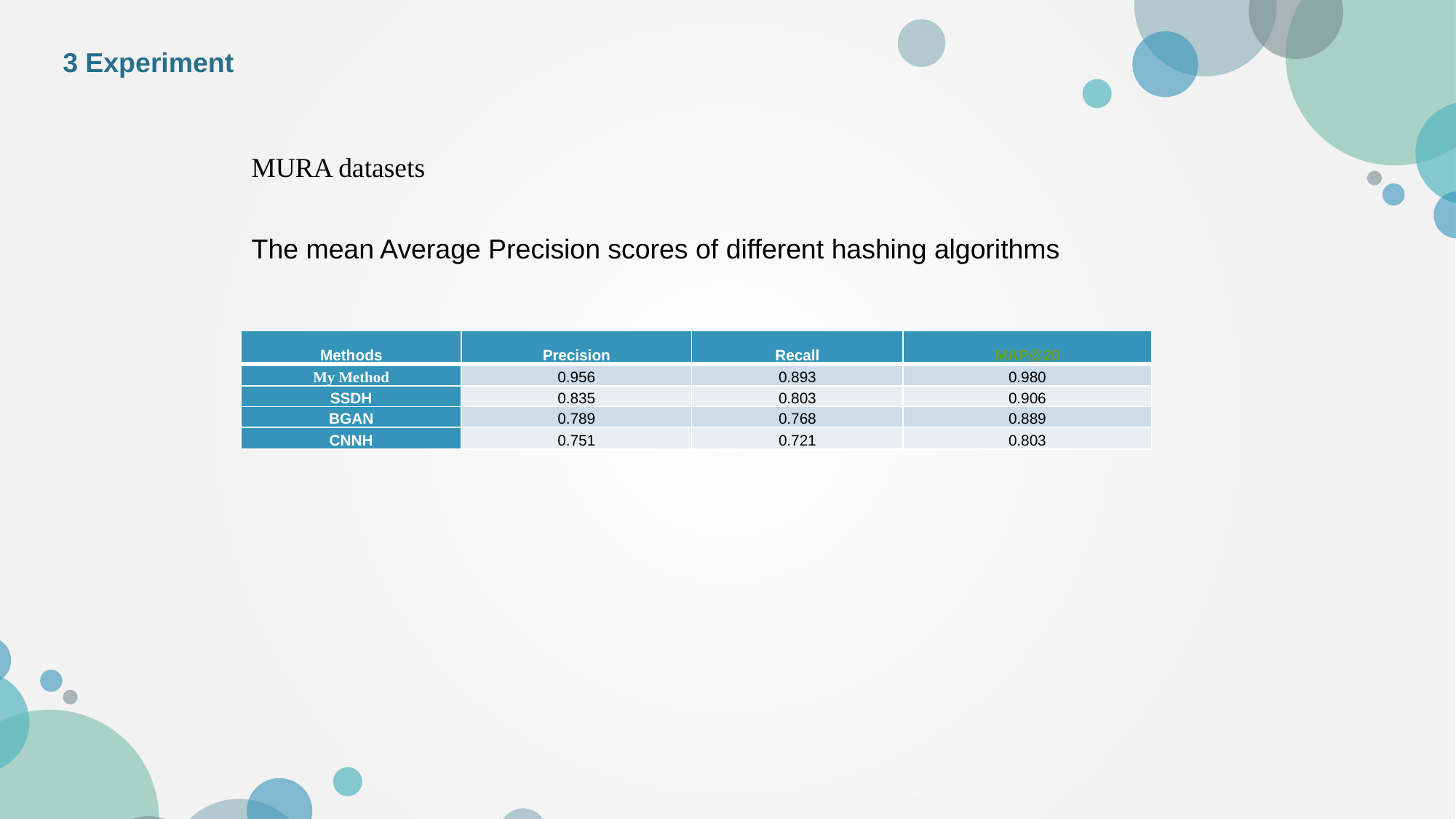

3 Experiment
MURA datasets
The mean Average Precision scores of different hashing algorithms
| Methods | Precision | Recall | MAP@20 |
| --- | --- | --- | --- |
| My Method | 0.956 | 0.893 | 0.980 |
| SSDH | 0.835 | 0.803 | 0.906 |
| BGAN | 0.789 | 0.768 | 0.889 |
| CNNH | 0.751 | 0.721 | 0.803 |
PPT模板下载：www.1ppt.com/moban/     行业PPT模板：www.1ppt.com/hangye/
节日PPT模板：www.1ppt.com/jieri/           PPT素材下载：www.1ppt.com/sucai/
PPT背景图片：www.1ppt.com/beijing/      PPT图表下载：www.1ppt.com/tubiao/
优秀PPT下载：www.1ppt.com/xiazai/        PPT教程： www.1ppt.com/powerpoint/
Word教程： www.1ppt.com/word/              Excel教程：www.1ppt.com/excel/
资料下载：www.1ppt.com/ziliao/                PPT课件下载：www.1ppt.com/kejian/
范文下载：www.1ppt.com/fanwen/             试卷下载：www.1ppt.com/shiti/
教案下载：www.1ppt.com/jiaoan/
字体下载：www.1ppt.com/ziti/